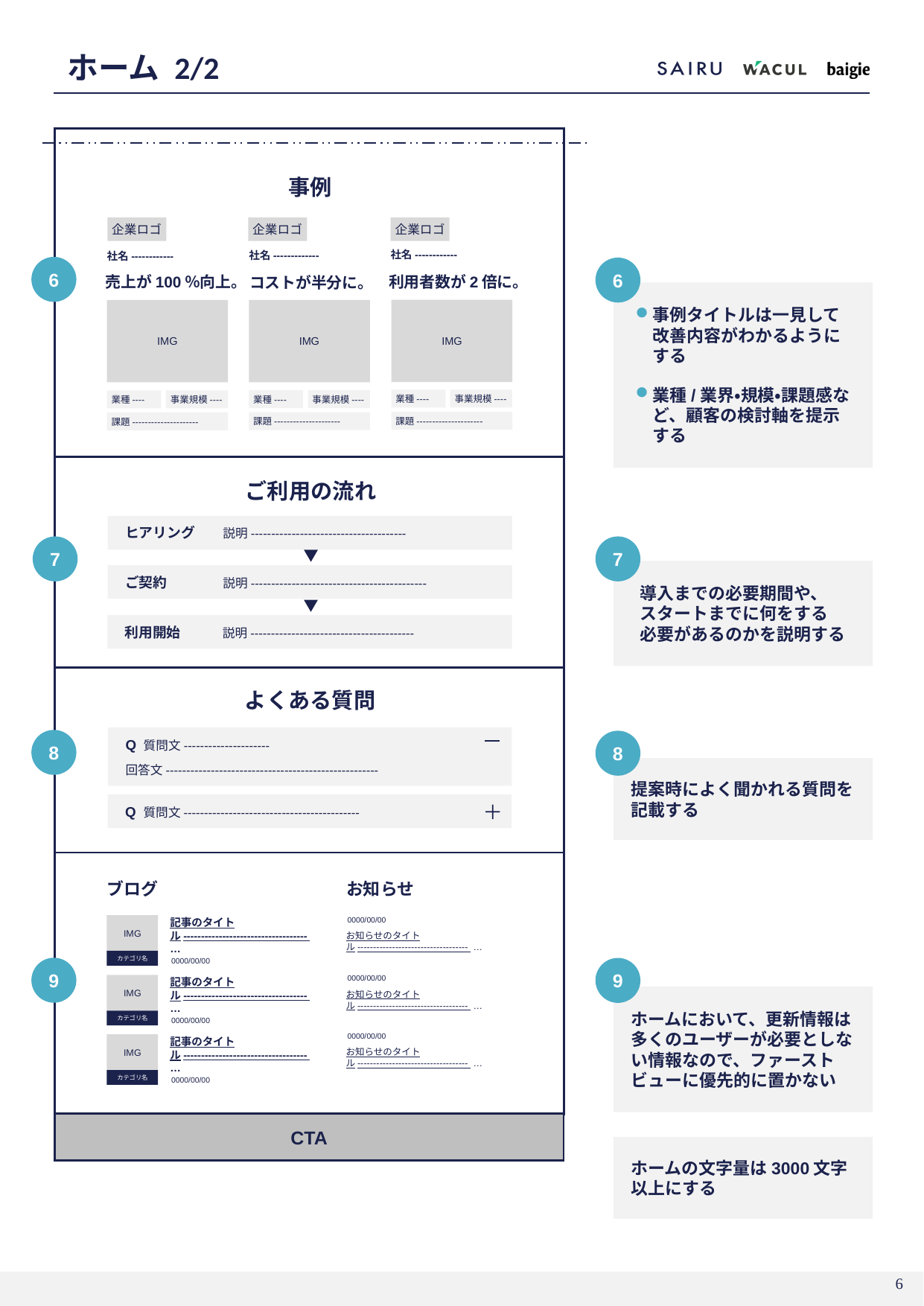

# ホーム 2/2

事例
企業ロゴ
企業ロゴ
企業ロゴ
社名------------
社名-------------
社名------------
6
6
売上が100％向上。
利用者数が2倍に。
コストが半分に。
事例タイトルは一見して改善内容がわかるようにする
業種/業界・規模・課題感など、顧客の検討軸を提示する
IMG
IMG
IMG
事業規模----
業種----
事業規模----
業種----
事業規模----
業種----
課題---------------------
課題---------------------
課題---------------------

ご利用の流れ
ヒアリング　　説明--------------------------------------
7
7

導入までの必要期間や、
スタートまでに何をする
必要があるのかを説明する
ご契約　　　　説明-------------------------------------------

利用開始　　　説明----------------------------------------

よくある質問
Q 質問文---------------------
回答文----------------------------------------------------
8
8
提案時によく聞かれる質問を記載する
Q 質問文-------------------------------------------

ブログ
お知らせ
IMG
0000/00/00
記事のタイトル-----------------------------------  …
お知らせのタイトル-----------------------------------  …
カテゴリ名
0000/00/00
9
9
0000/00/00
IMG
記事のタイトル-----------------------------------  …
ホームにおいて、更新情報は多くのユーザーが必要としない情報なので、ファーストビューに優先的に置かない
お知らせのタイトル-----------------------------------  …
カテゴリ名
0000/00/00
0000/00/00
IMG
記事のタイトル-----------------------------------  …
お知らせのタイトル-----------------------------------  …
カテゴリ名
0000/00/00
CTA
ホームの文字量は3000文字以上にする
6